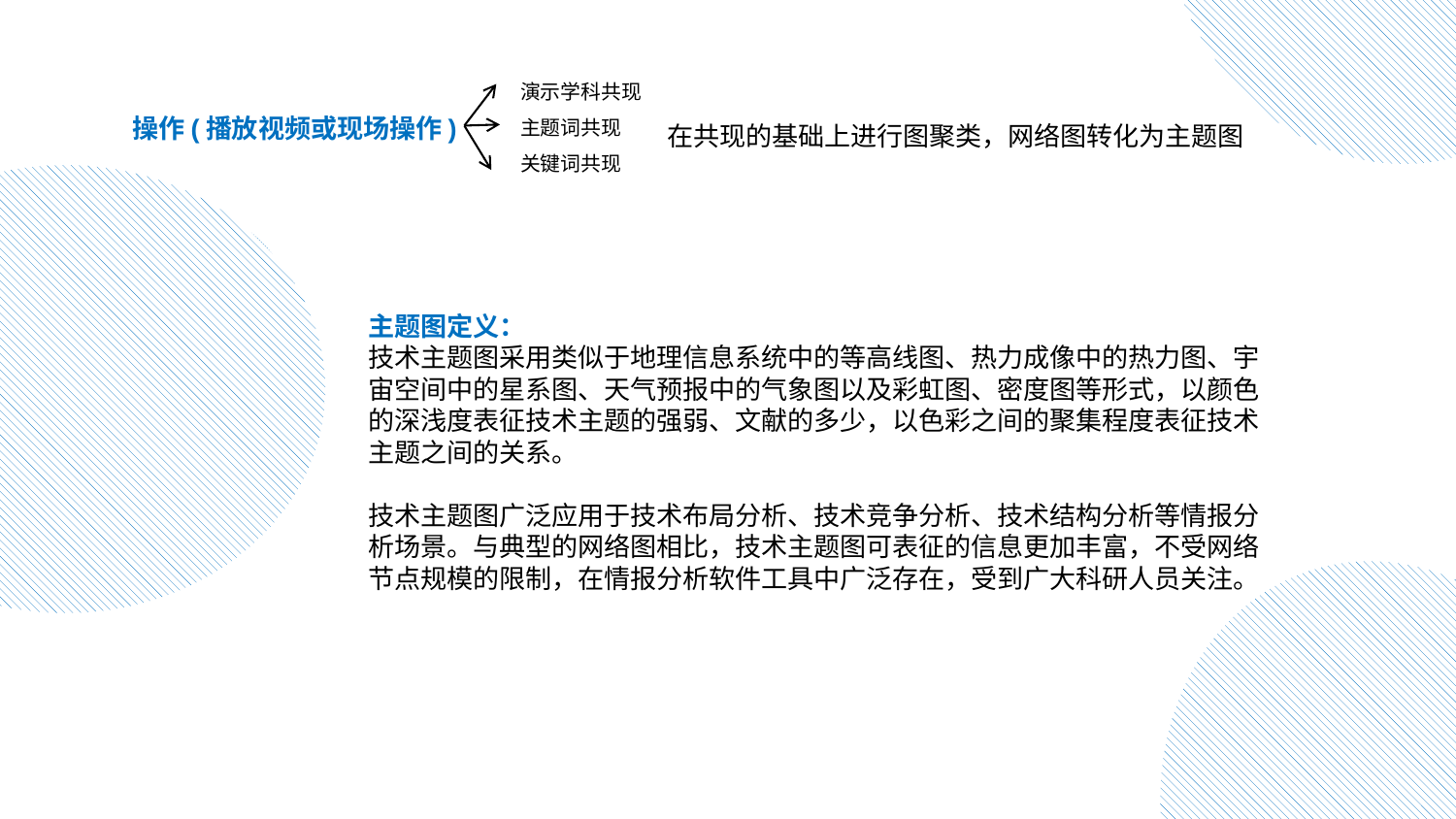

演示学科共现
主题词共现
关键词共现
操作(播放视频或现场操作)
在共现的基础上进行图聚类，网络图转化为主题图

主题图定义：
技术主题图采用类似于地理信息系统中的等高线图、热力成像中的热力图、宇宙空间中的星系图、天气预报中的气象图以及彩虹图、密度图等形式，以颜色的深浅度表征技术主题的强弱、文献的多少，以色彩之间的聚集程度表征技术主题之间的关系。

技术主题图广泛应用于技术布局分析、技术竞争分析、技术结构分析等情报分析场景。与典型的网络图相比，技术主题图可表征的信息更加丰富，不受网络节点规模的限制，在情报分析软件工具中广泛存在，受到广大科研人员关注。